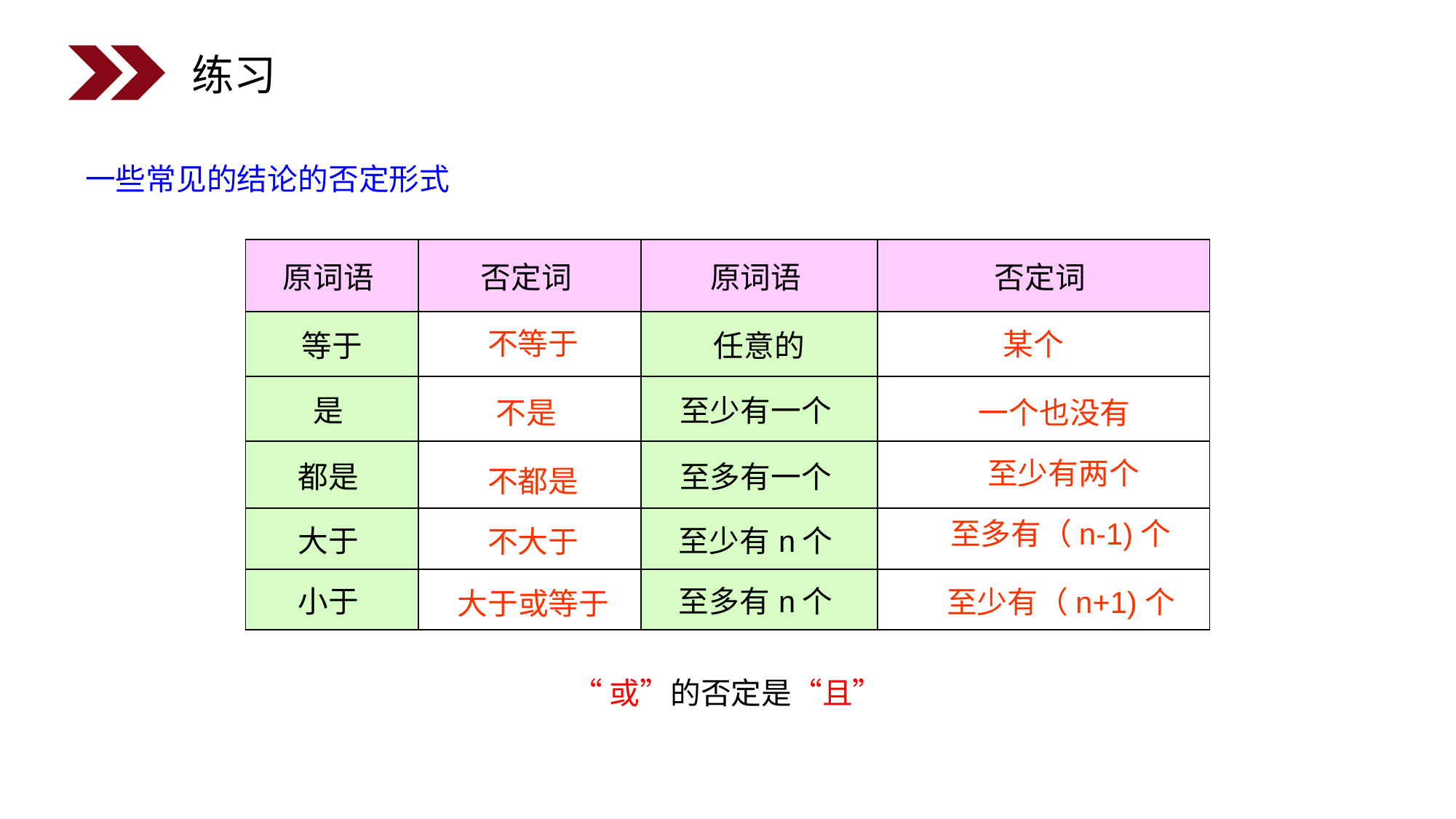

练习
一些常见的结论的否定形式
| 原词语 | 否定词 | 原词语 | 否定词 |
| --- | --- | --- | --- |
| 等于 |  | 任意的 |  |
| 是 |  | 至少有一个 |  |
| 都是 |  | 至多有一个 |  |
| 大于 |  | 至少有n个 |  |
| 小于 |  | 至多有n个 |  |
不等于
某个
不是
一个也没有
至少有两个
不都是
至多有（n-1)个
不大于
至少有（n+1)个
大于或等于
“或”的否定是“且”